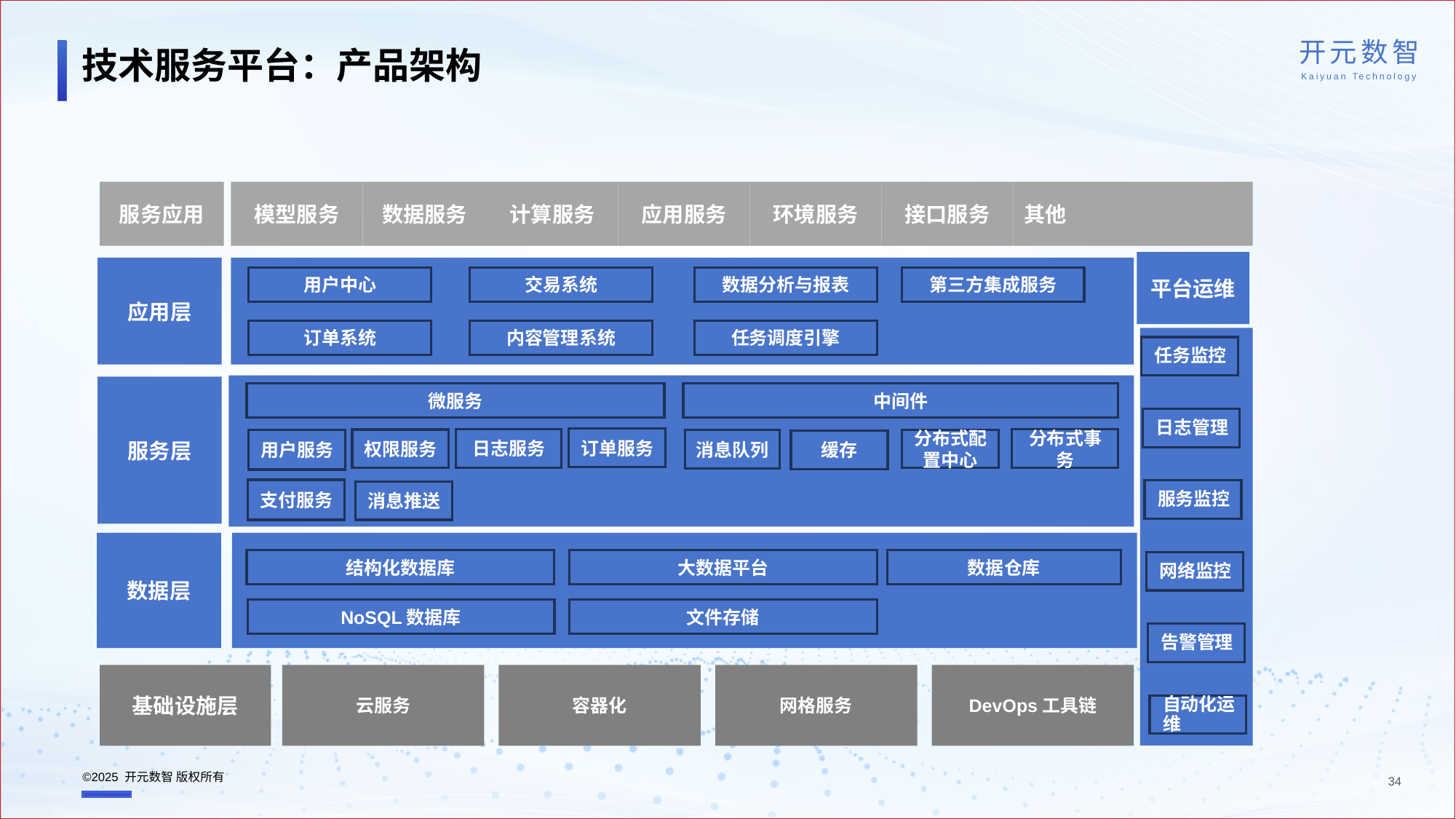

技术服务平台：产品架构
服务应用
模型服务
数据服务
计算服务
应用服务
环境服务
接口服务
其他
平台运维
应用层

用户中心
交易系统
数据分析与报表
第三方集成服务
订单系统
内容管理系统
任务调度引擎

任务监控

服务层
微服务
中间件
日志管理
订单服务
日志服务
分布式事务
权限服务
用户服务
分布式配置中心
消息队列
缓存
支付服务
服务监控
消息推送
数据层

结构化数据库
大数据平台
数据仓库
网络监控
NoSQL数据库
文件存储
告警管理
基础设施层
云服务
容器化
网格服务
DevOps工具链
自动化运维